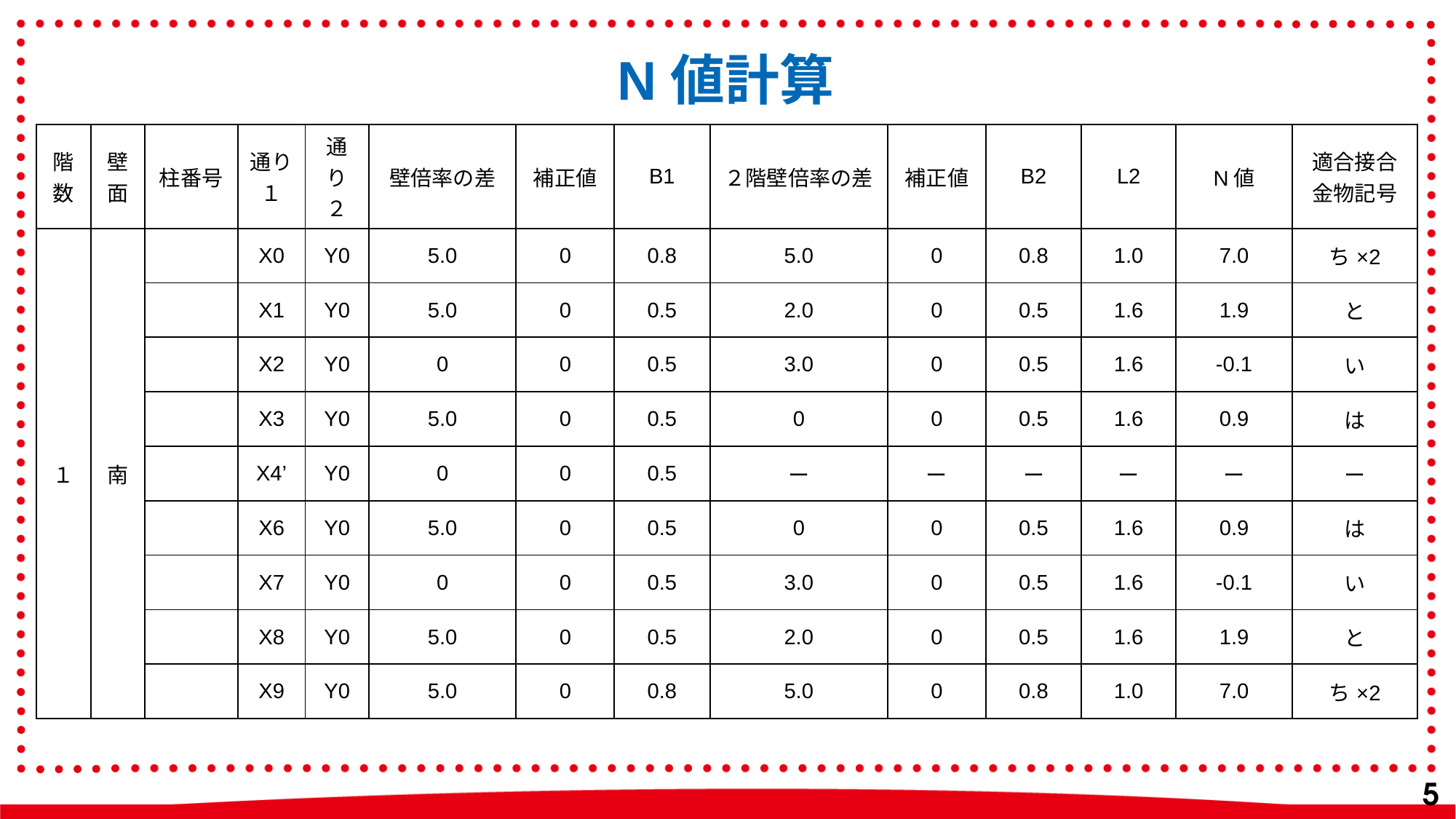

N値計算

| 階数 | 壁面 | 柱番号 | 通り１ | 通り２ | 壁倍率の差 | 補正値 | B1 | ２階壁倍率の差 | 補正値 | B2 | L2 | N値 | 適合接合金物記号 |
| --- | --- | --- | --- | --- | --- | --- | --- | --- | --- | --- | --- | --- | --- |
| １ | 南 |  | X0 | Y0 | 5.0 | 0 | 0.8 | 5.0 | 0 | 0.8 | 1.0 | 7.0 | ち×2 |
|  |  |  | X1 | Y0 | 5.0 | 0 | 0.5 | 2.0 | 0 | 0.5 | 1.6 | 1.9 | と |
|  |  |  | X2 | Y0 | 0 | 0 | 0.5 | 3.0 | 0 | 0.5 | 1.6 | -0.1 | い |
|  |  |  | X3 | Y0 | 5.0 | 0 | 0.5 | 0 | 0 | 0.5 | 1.6 | 0.9 | は |
|  |  |  | X4’ | Y0 | 0 | 0 | 0.5 | ー | ー | ー | ー | ー | ー |
|  |  |  | X6 | Y0 | 5.0 | 0 | 0.5 | 0 | 0 | 0.5 | 1.6 | 0.9 | は |
|  |  |  | X7 | Y0 | 0 | 0 | 0.5 | 3.0 | 0 | 0.5 | 1.6 | -0.1 | い |
|  |  |  | X8 | Y0 | 5.0 | 0 | 0.5 | 2.0 | 0 | 0.5 | 1.6 | 1.9 | と |
|  |  |  | X9 | Y0 | 5.0 | 0 | 0.8 | 5.0 | 0 | 0.8 | 1.0 | 7.0 | ち×2 |

50